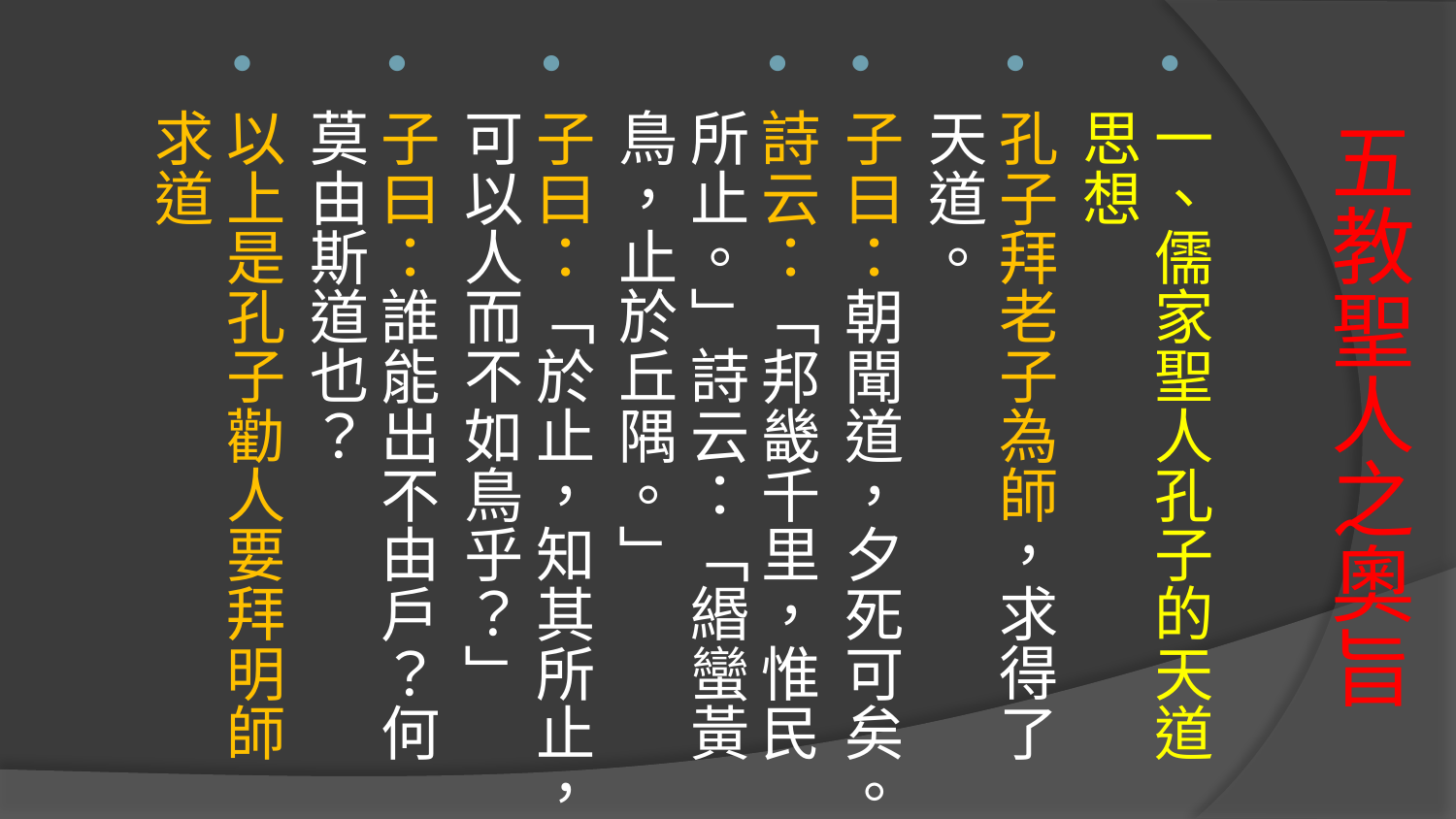

一、儒家聖人孔子的天道思想
孔子拜老子為師，求得了天道。
子曰：朝聞道，夕死可矣。
詩云：「邦畿千里，惟民所止。」詩云：「緡蠻黃鳥，止於丘隅。」
子曰：「於止，知其所止，可以人而不如鳥乎？」
子曰：誰能出不由戶？何莫由斯道也？
以上是孔子勸人要拜明師求道
# 五教聖人之奧旨